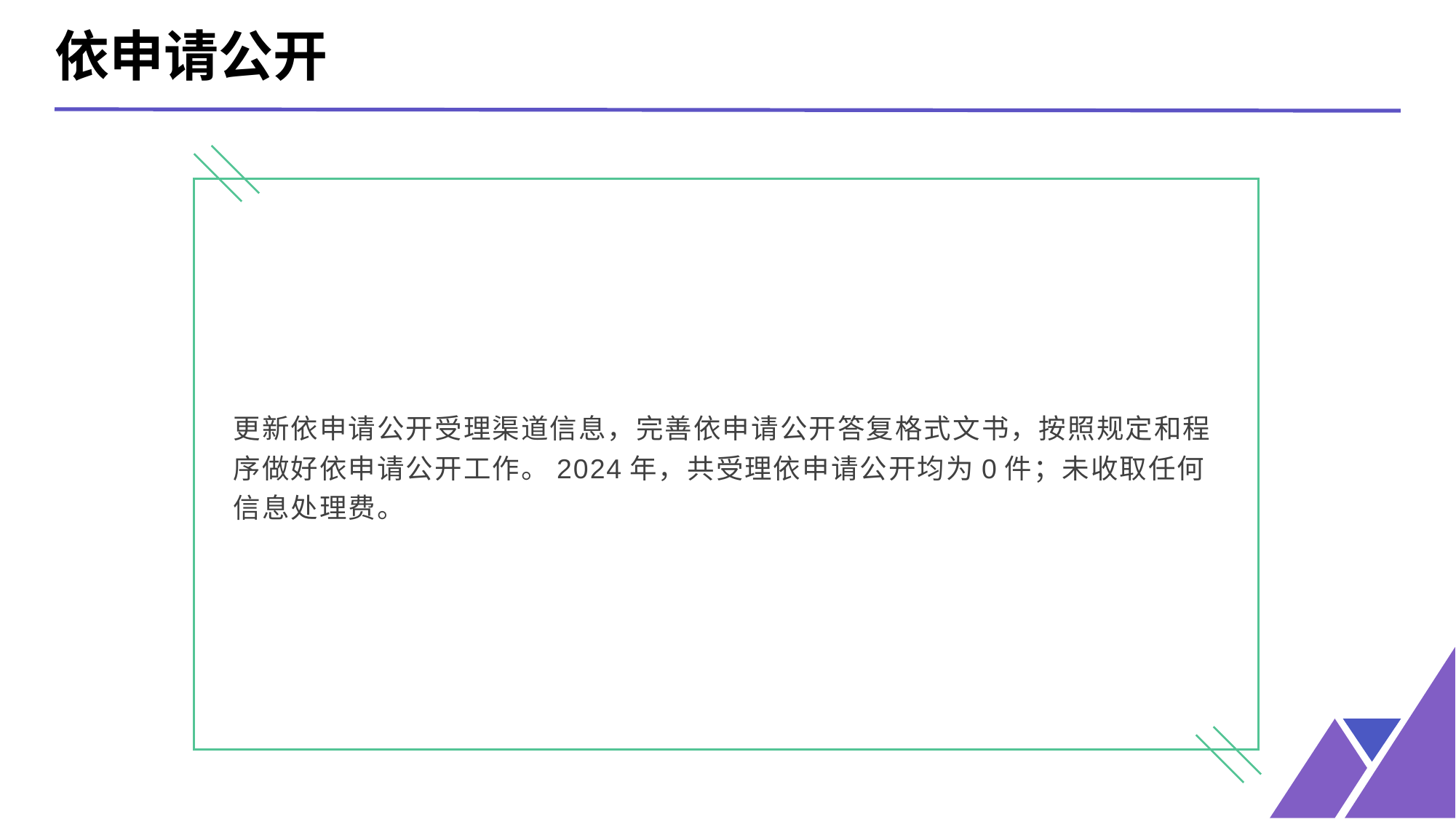

依申请公开

更新依申请公开受理渠道信息，完善依申请公开答复格式文书，按照规定和程序做好依申请公开工作。2024年，共受理依申请公开均为0件；未收取任何信息处理费。